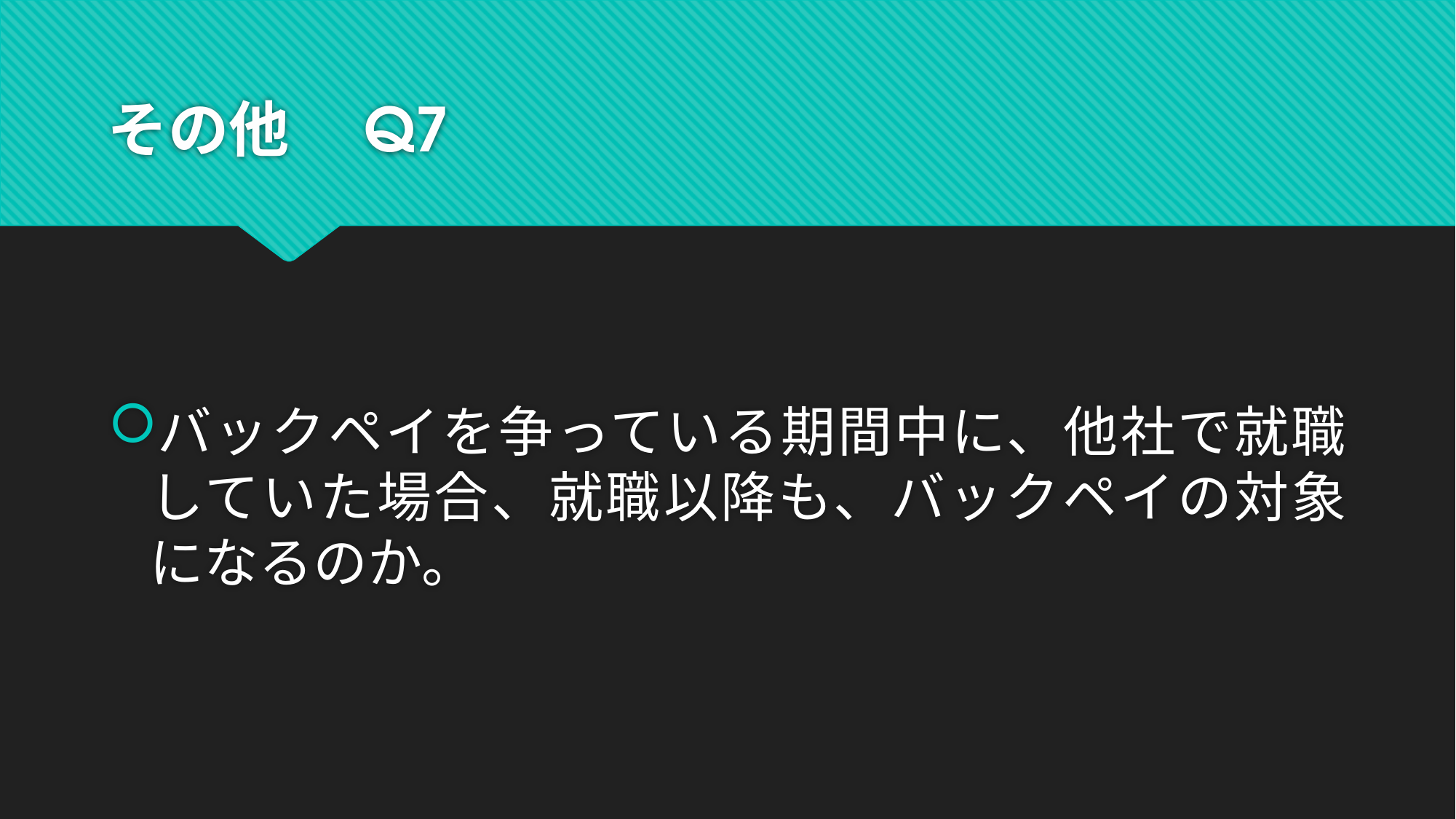

# その他　Q7
バックペイを争っている期間中に、他社で就職していた場合、就職以降も、バックペイの対象になるのか。